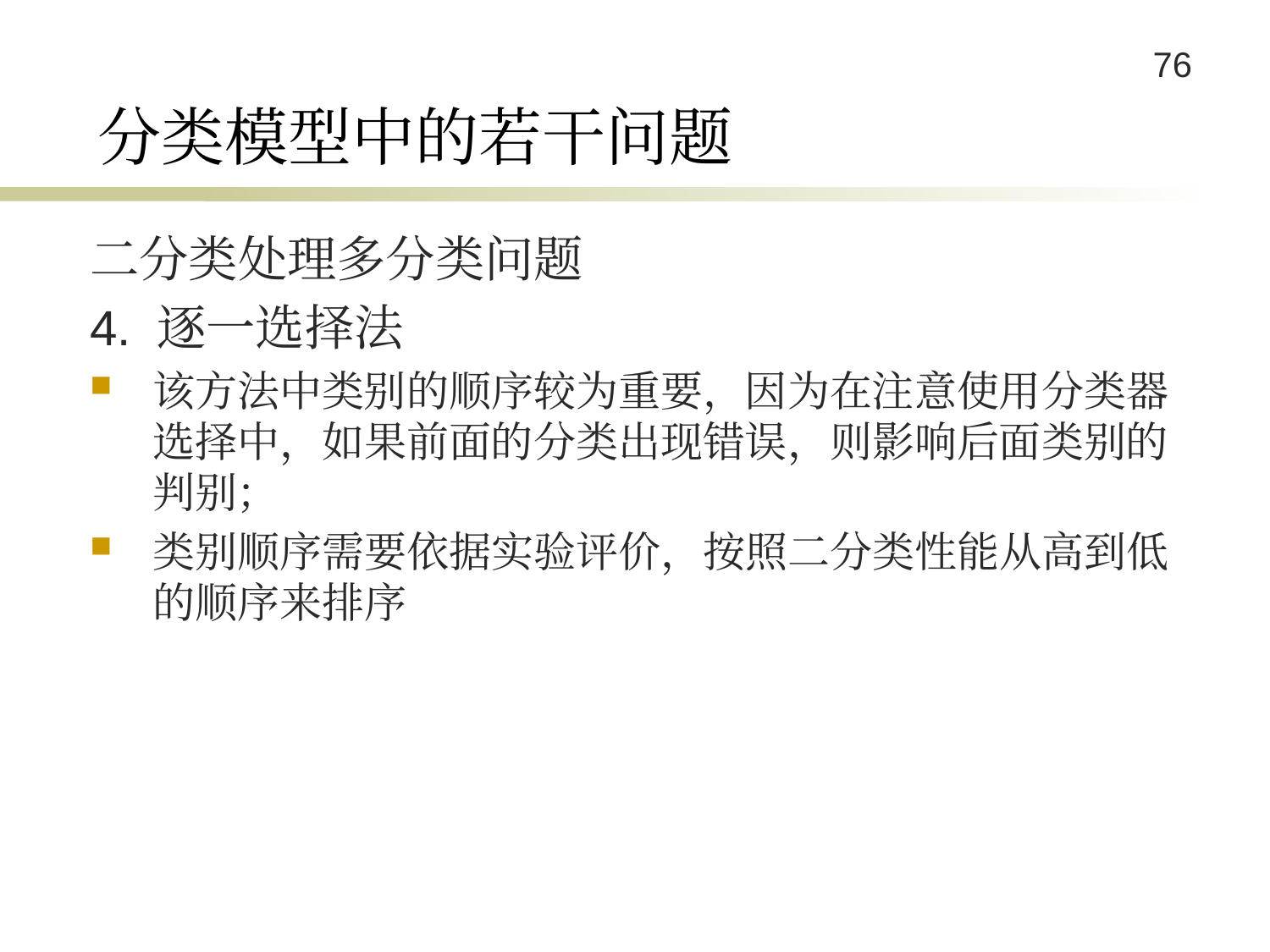

# 分类模型中的若干问题
二分类处理多分类问题
4. 逐一选择法
该方法中类别的顺序较为重要，因为在注意使用分类器选择中，如果前面的分类出现错误，则影响后面类别的判别；
类别顺序需要依据实验评价，按照二分类性能从高到低的顺序来排序